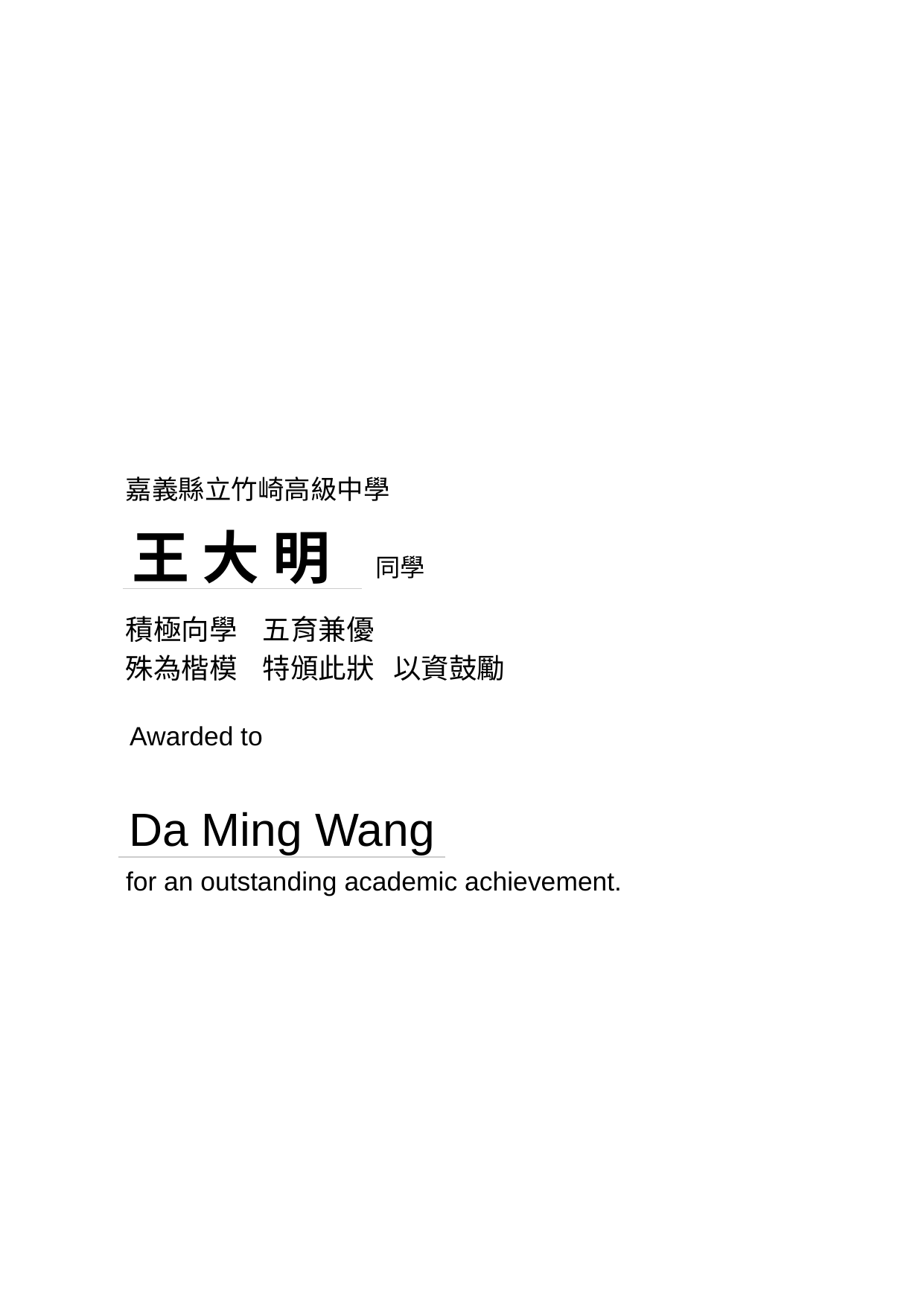

嘉義縣立竹崎高級中學
王 大 明
同學
積極向學    五育兼優
殊為楷模    特頒此狀   以資鼓勵
Awarded to
Da Ming Wang
for an outstanding academic achievement.